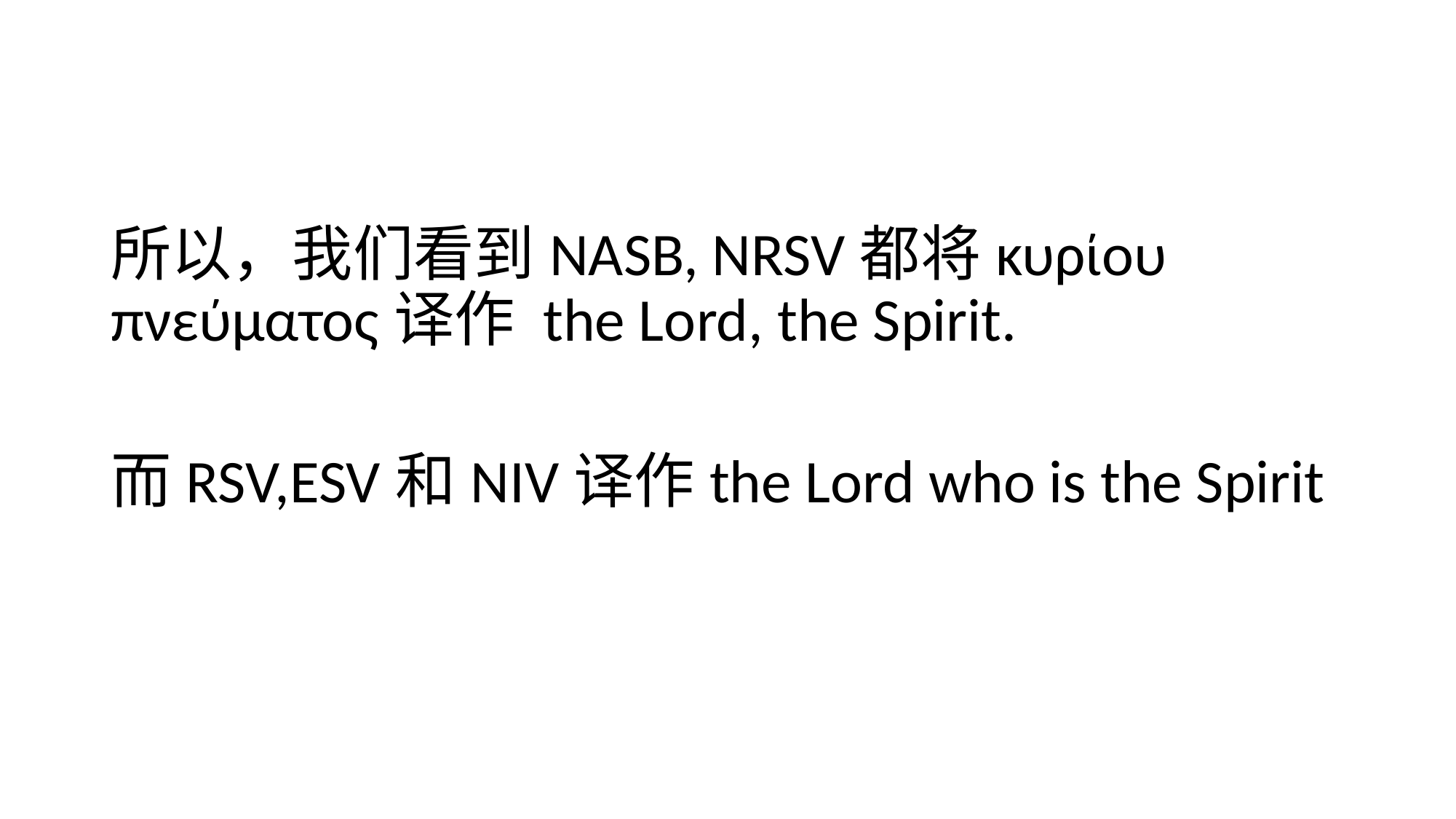

#
所以，我们看到NASB, NRSV都将κυρίου πνεύματος译作 the Lord, the Spirit.

而RSV,ESV和NIV译作the Lord who is the Spirit